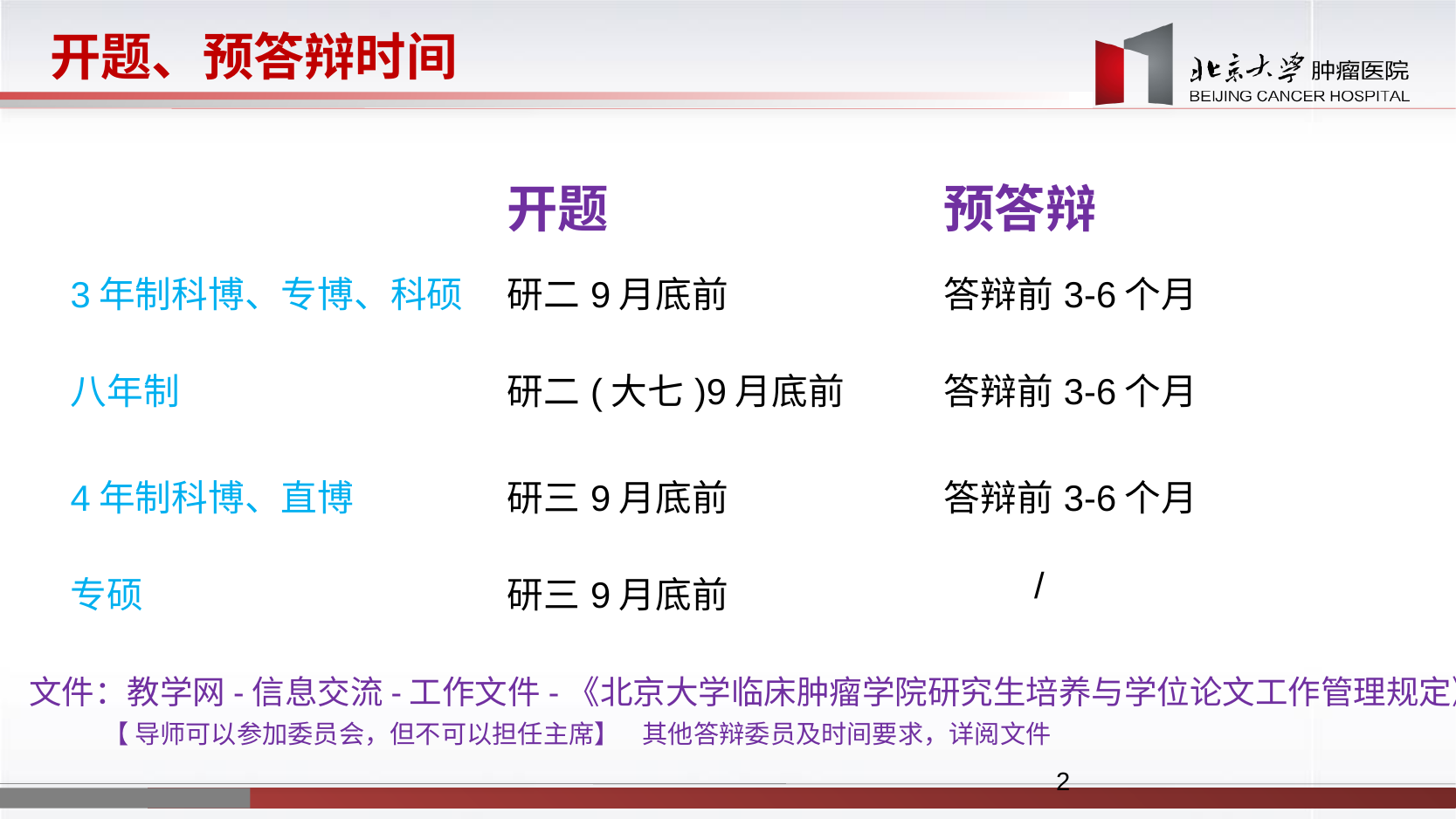

开题、预答辩时间
|  | 开题 | 预答辩 |
| --- | --- | --- |
| 3年制科博、专博、科硕 | 研二9月底前 | 答辩前3-6个月 |
| 八年制 | 研二(大七)9月底前 | 答辩前3-6个月 |
| 4年制科博、直博 | 研三9月底前 | 答辩前3-6个月 |
| 专硕 | 研三9月底前 | / |
文件：教学网-信息交流-工作文件-《北京大学临床肿瘤学院研究生培养与学位论文工作管理规定》
         【 导师可以参加委员会，但不可以担任主席】    其他答辩委员及时间要求，详阅文件
2